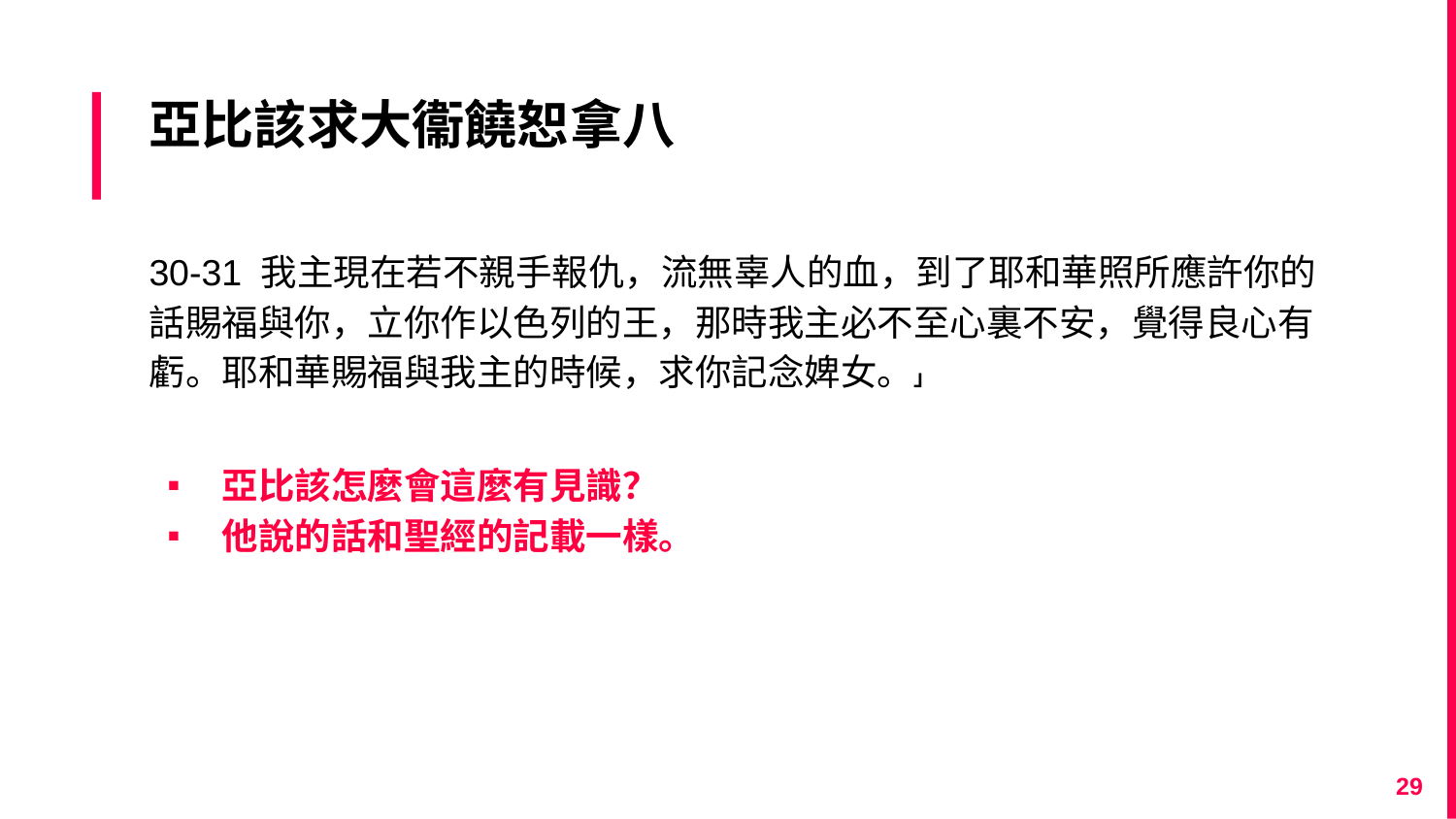

# 亞比該求大衞饒恕拿八
30-31 我主現在若不親手報仇，流無辜人的血，到了耶和華照所應許你的話賜福與你，立你作以色列的王，那時我主必不至心裏不安，覺得良心有虧。耶和華賜福與我主的時候，求你記念婢女。」

亞比該怎麼會這麼有見識？
他說的話和聖經的記載一樣。

29